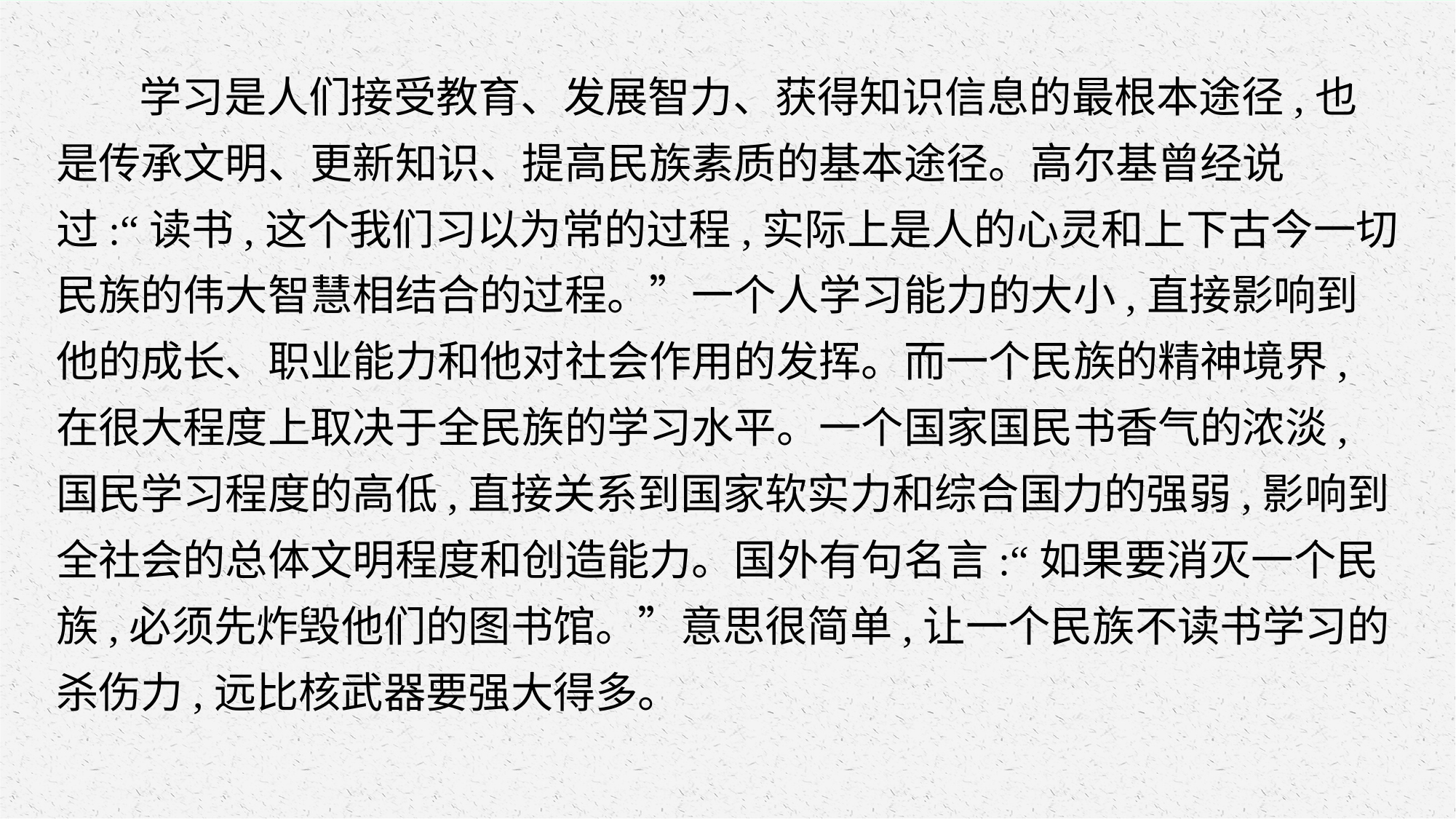

学习是人们接受教育、发展智力、获得知识信息的最根本途径,也是传承文明、更新知识、提高民族素质的基本途径。高尔基曾经说过:“读书,这个我们习以为常的过程,实际上是人的心灵和上下古今一切民族的伟大智慧相结合的过程。”一个人学习能力的大小,直接影响到他的成长、职业能力和他对社会作用的发挥。而一个民族的精神境界,在很大程度上取决于全民族的学习水平。一个国家国民书香气的浓淡,国民学习程度的高低,直接关系到国家软实力和综合国力的强弱,影响到全社会的总体文明程度和创造能力。国外有句名言:“如果要消灭一个民族,必须先炸毁他们的图书馆。”意思很简单,让一个民族不读书学习的杀伤力,远比核武器要强大得多。